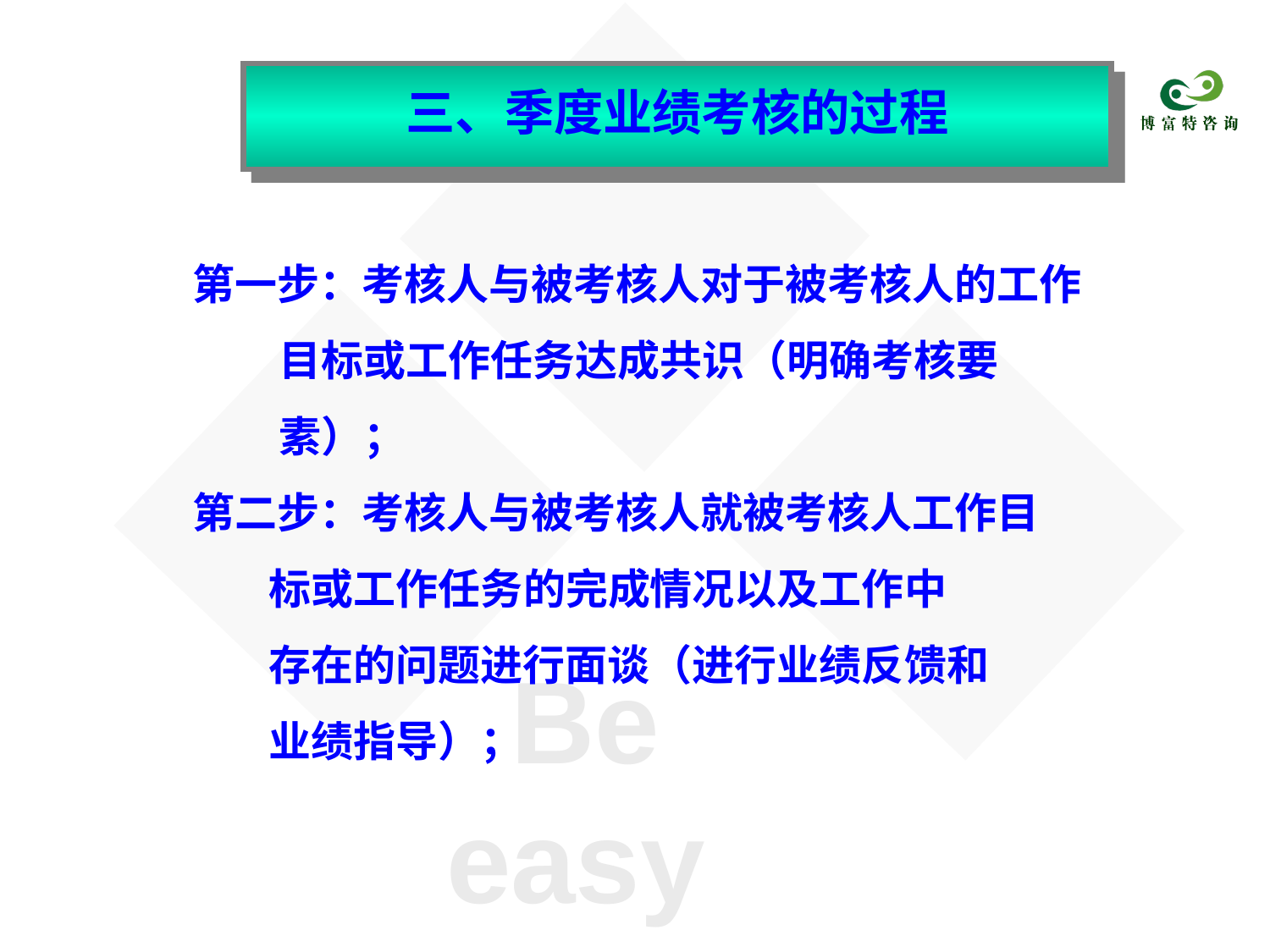

三、季度业绩考核的过程
第一步：考核人与被考核人对于被考核人的工作
        目标或工作任务达成共识（明确考核要
        素）；
第二步：考核人与被考核人就被考核人工作目
       标或工作任务的完成情况以及工作中
       存在的问题进行面谈（进行业绩反馈和
       业绩指导）；